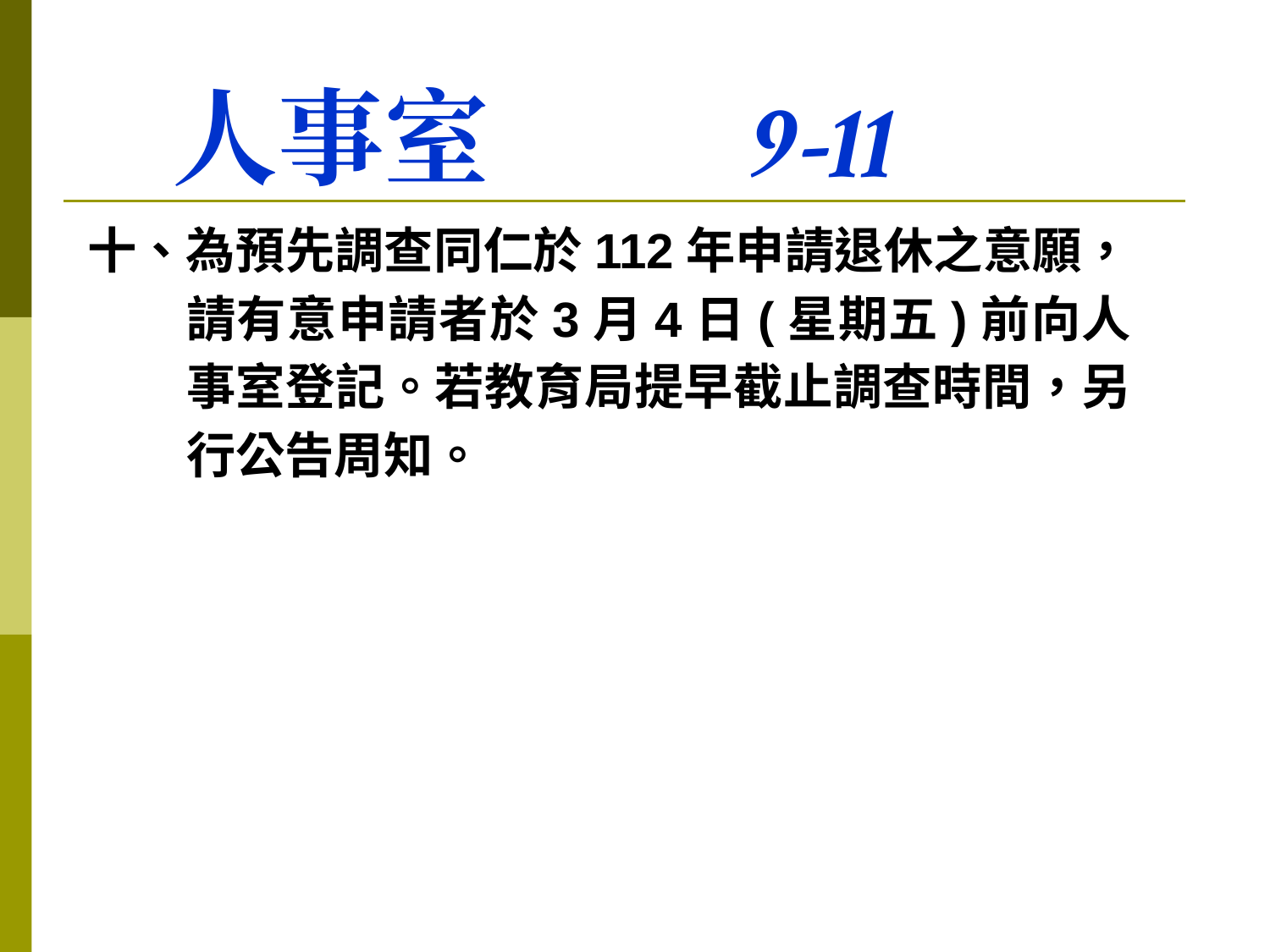

# 人事室            9-11
十、為預先調查同仁於112年申請退休之意願，請有意申請者於3月4日(星期五)前向人事室登記。若教育局提早截止調查時間，另行公告周知。